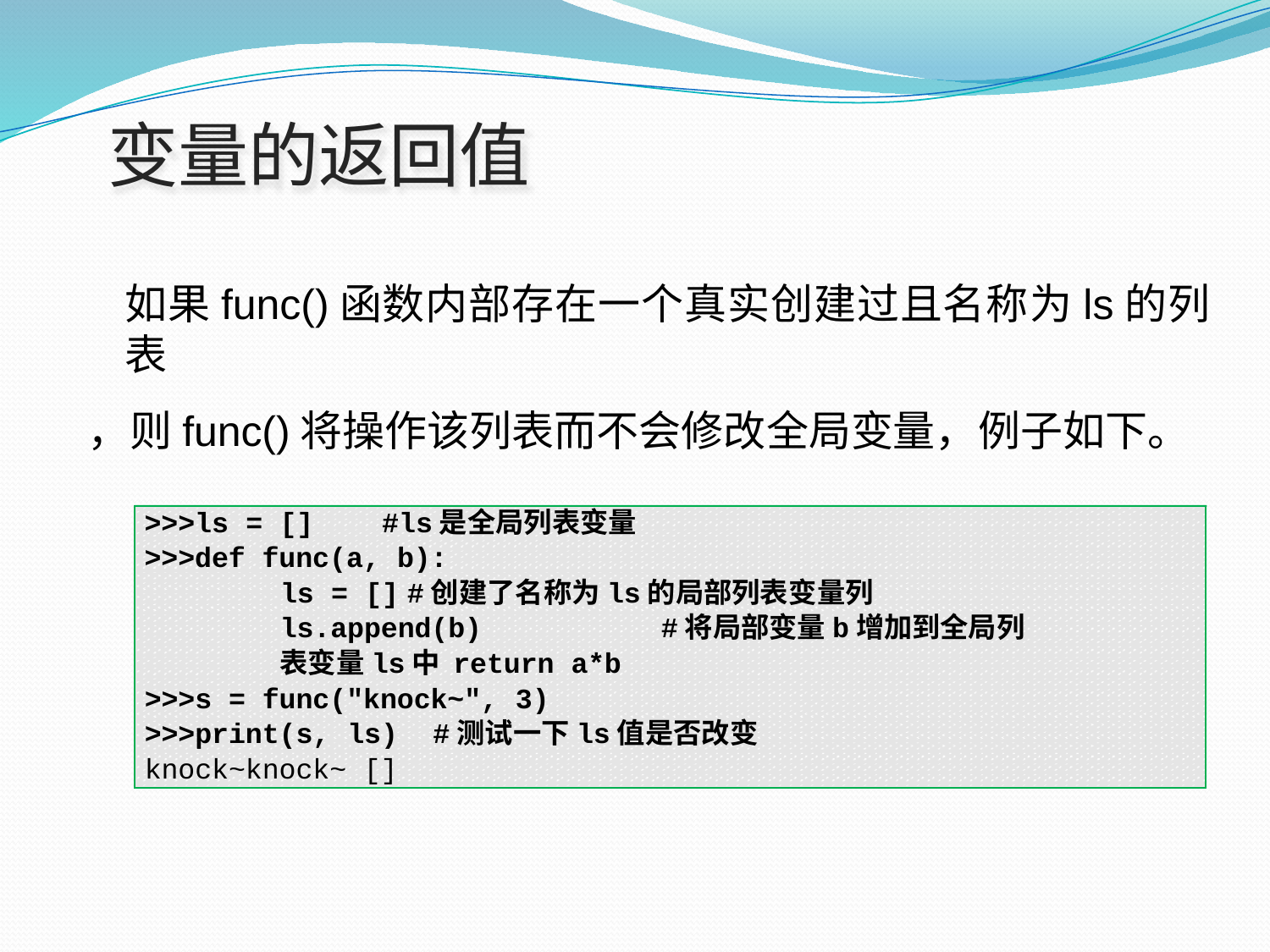

# 变量的返回值
如果func()函数内部存在一个真实创建过且名称为ls的列表
，则func()将操作该列表而不会修改全局变量，例子如下。
>>>ls = []	#ls是全局列表变量
>>>def func(a, b):
ls = []	#创建了名称为ls的局部列表变量列 ls.append(b)		#将局部变量b增加到全局列表变量ls中 return a*b
>>>s = func("knock~", 3)
>>>print(s, ls)	#测试一下ls值是否改变
knock~knock~ []